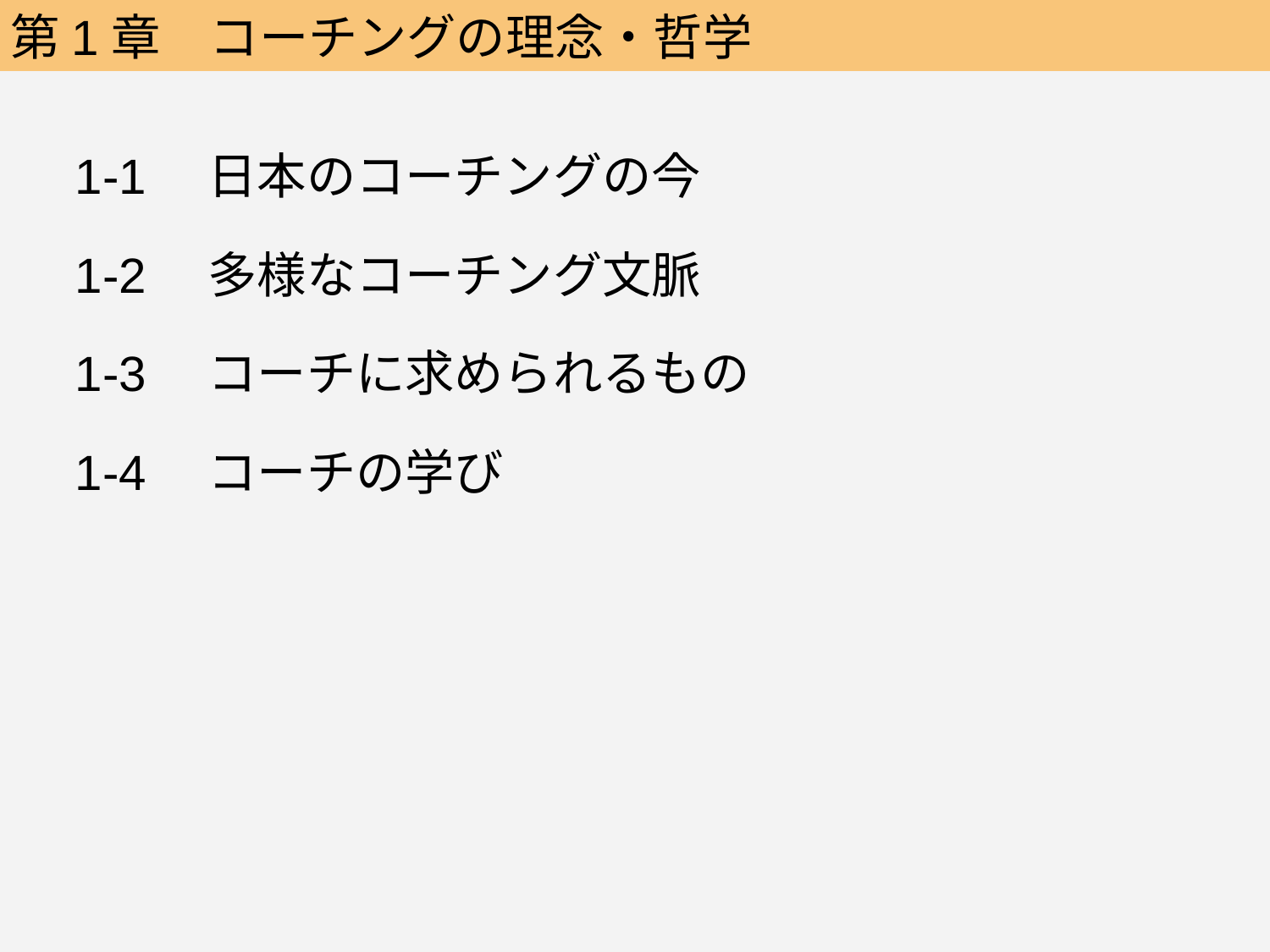

第1章　コーチングの理念・哲学
1-1　日本のコーチングの今
1-2　多様なコーチング文脈
1-3　コーチに求められるもの
1-4　コーチの学び